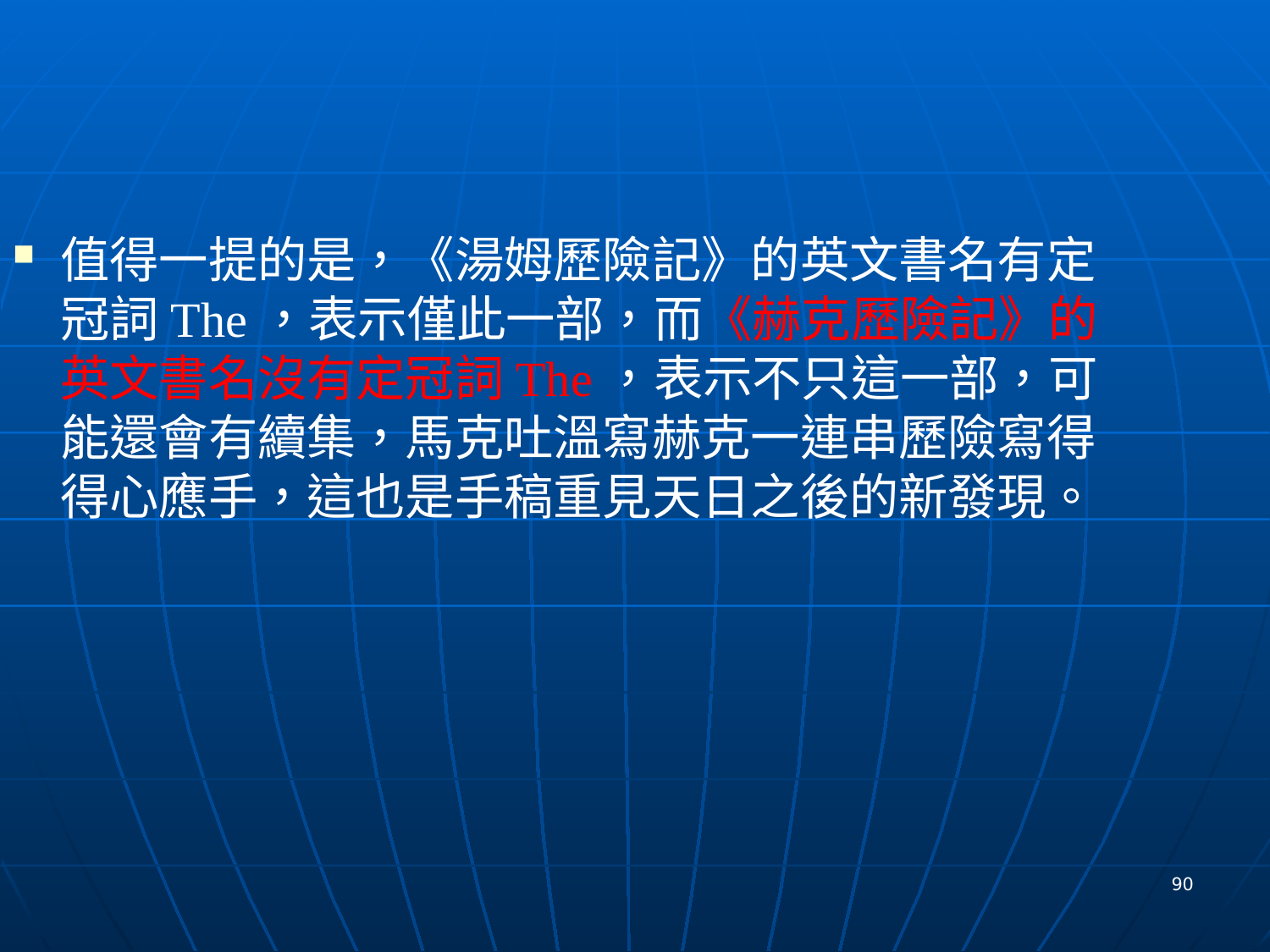

值得一提的是，《湯姆歷險記》的英文書名有定冠詞The，表示僅此一部，而《赫克歷險記》的英文書名沒有定冠詞The，表示不只這一部，可能還會有續集，馬克吐溫寫赫克一連串歷險寫得得心應手，這也是手稿重見天日之後的新發現。
90